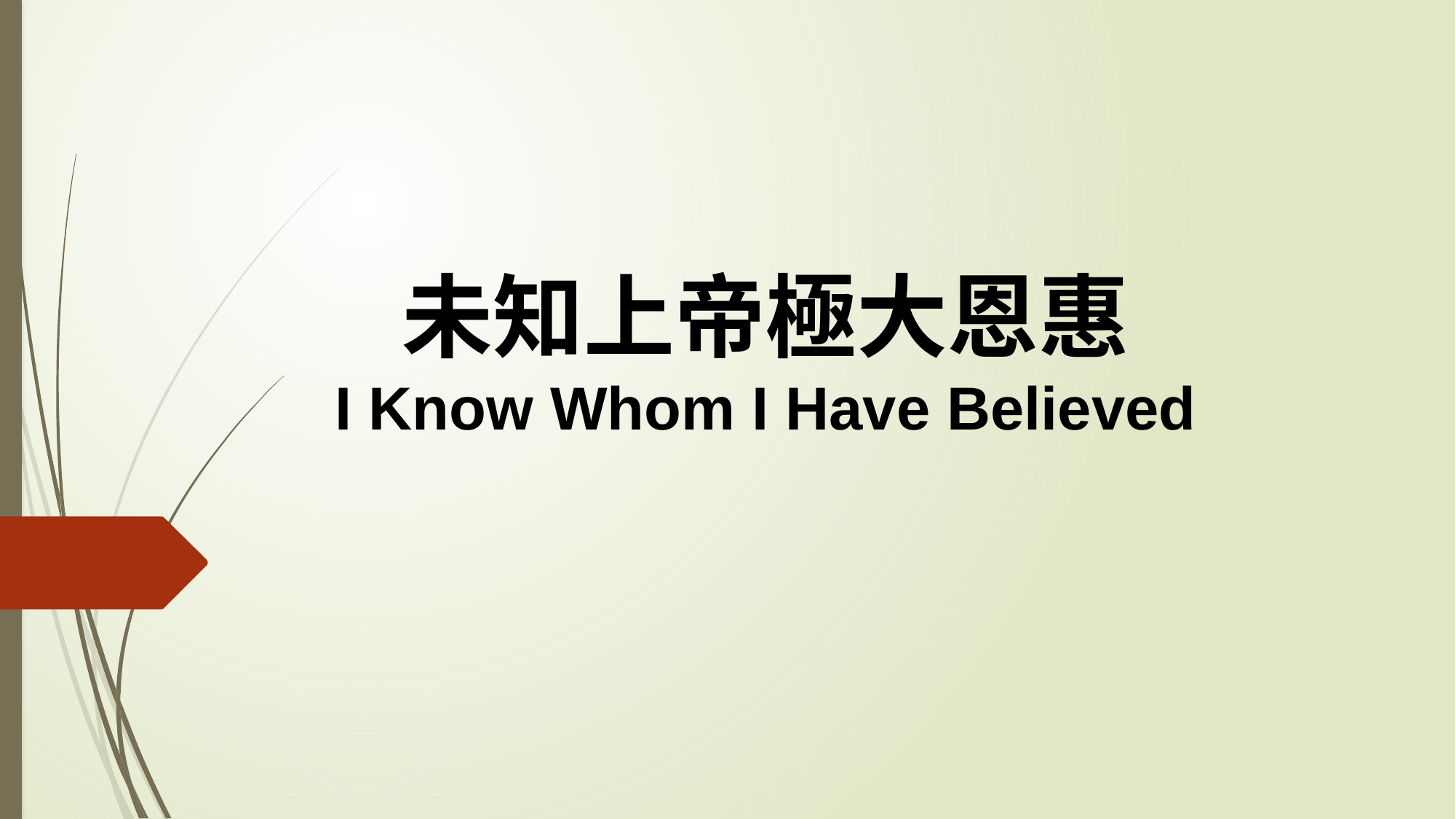

# 未知上帝極大恩惠 I Know Whom I Have Believed